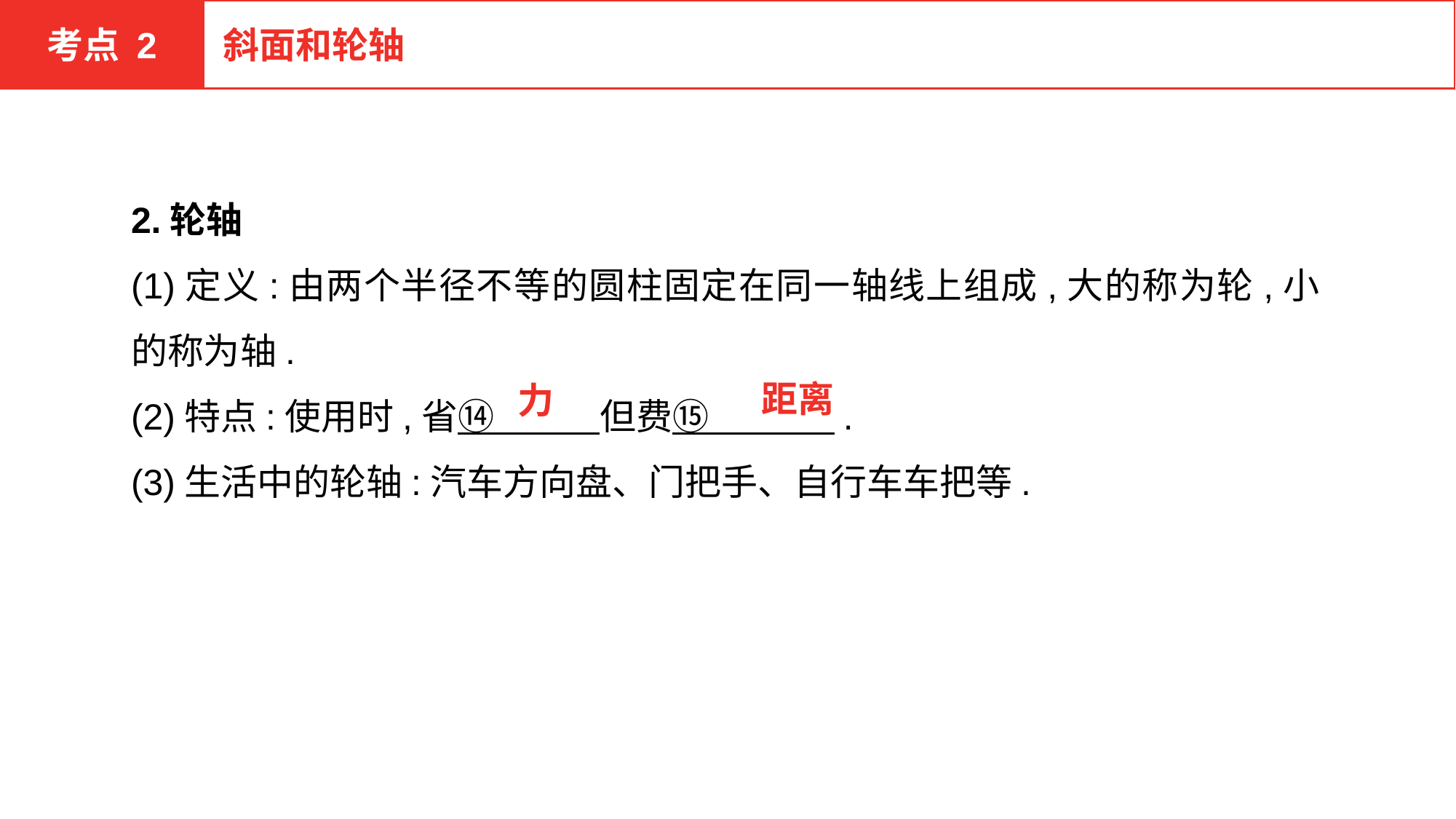

考点 2
斜面和轮轴
2.轮轴
(1)定义:由两个半径不等的圆柱固定在同一轴线上组成,大的称为轮,小的称为轴.
(2)特点:使用时,省⑭  　  　但费⑮　　  　.
(3)生活中的轮轴:汽车方向盘、门把手、自行车车把等.
 距离
 力